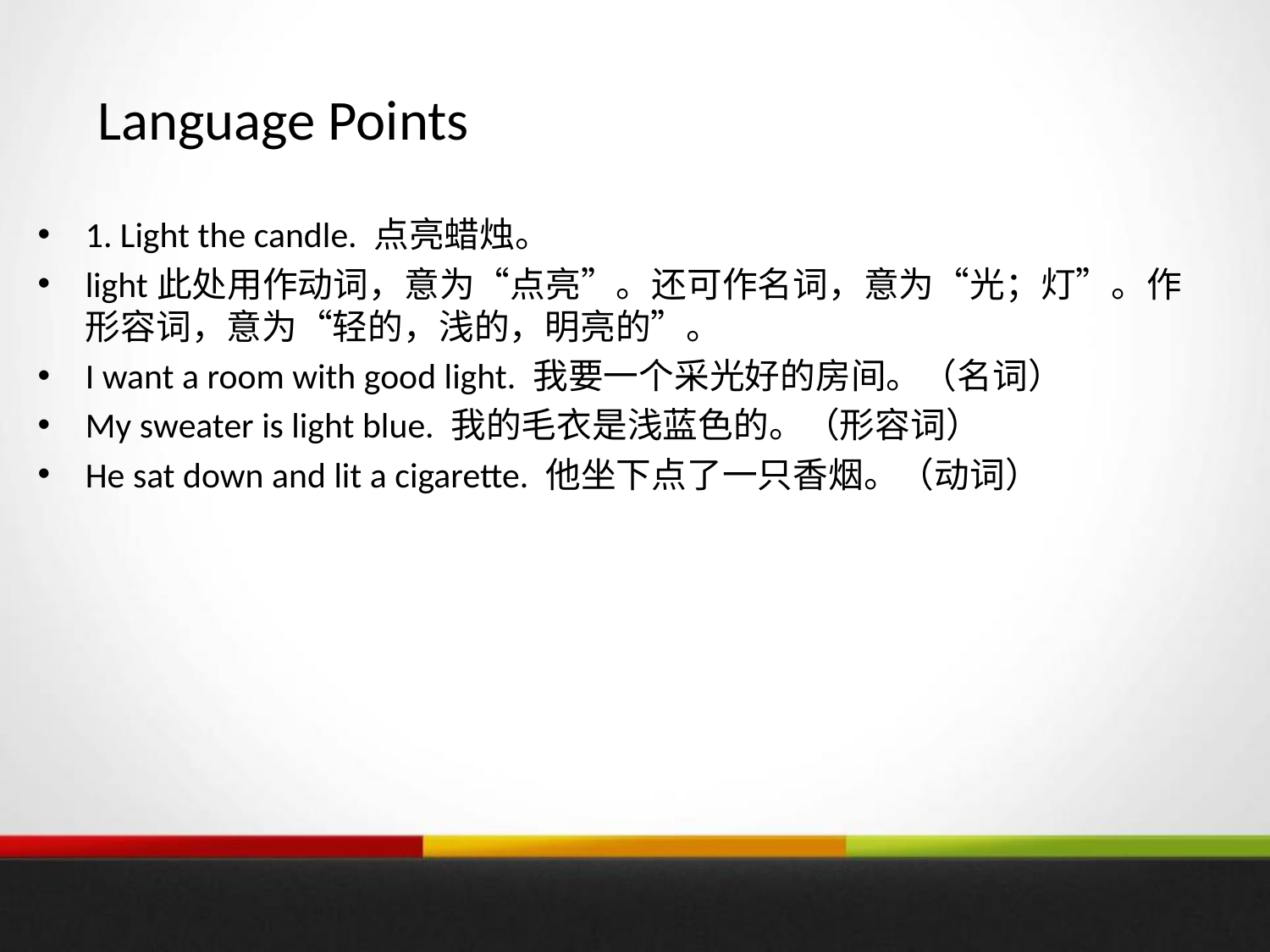

Language Points
1. Light the candle. 点亮蜡烛。
light此处用作动词，意为“点亮”。还可作名词，意为“光；灯”。作形容词，意为“轻的，浅的，明亮的”。
I want a room with good light. 我要一个采光好的房间。（名词）
My sweater is light blue. 我的毛衣是浅蓝色的。（形容词）
He sat down and lit a cigarette. 他坐下点了一只香烟。（动词）